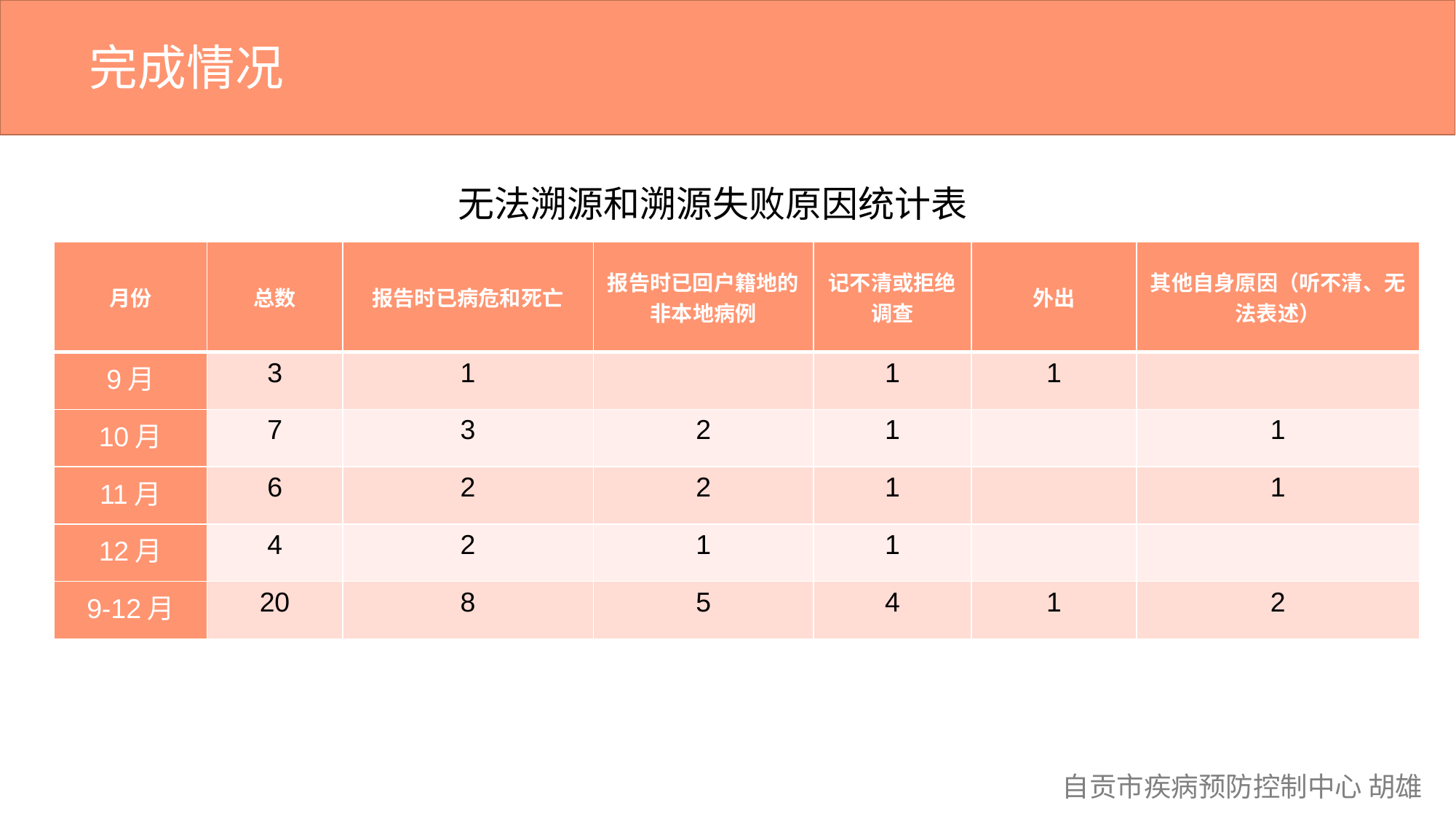

完成情况
无法溯源和溯源失败原因统计表
| 月份 | 总数 | 报告时已病危和死亡 | 报告时已回户籍地的非本地病例 | 记不清或拒绝调查 | 外出 | 其他自身原因（听不清、无法表述） |
| --- | --- | --- | --- | --- | --- | --- |
| 9月 | 3 | 1 |  | 1 | 1 |  |
| 10月 | 7 | 3 | 2 | 1 |  | 1 |
| 11月 | 6 | 2 | 2 | 1 |  | 1 |
| 12月 | 4 | 2 | 1 | 1 |  |  |
| 9-12月 | 20 | 8 | 5 | 4 | 1 | 2 |